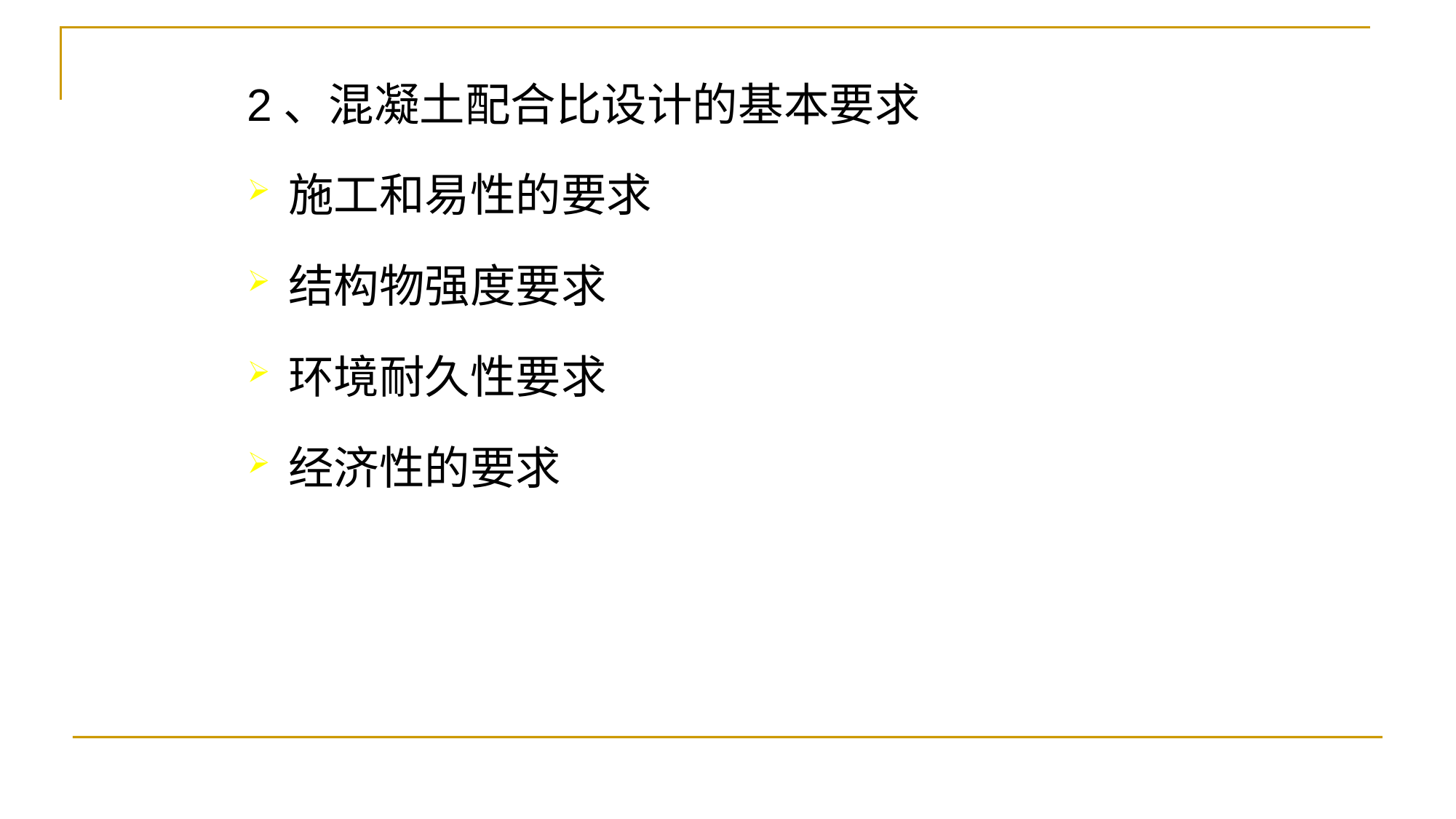

2、混凝土配合比设计的基本要求
施工和易性的要求
结构物强度要求
环境耐久性要求
经济性的要求